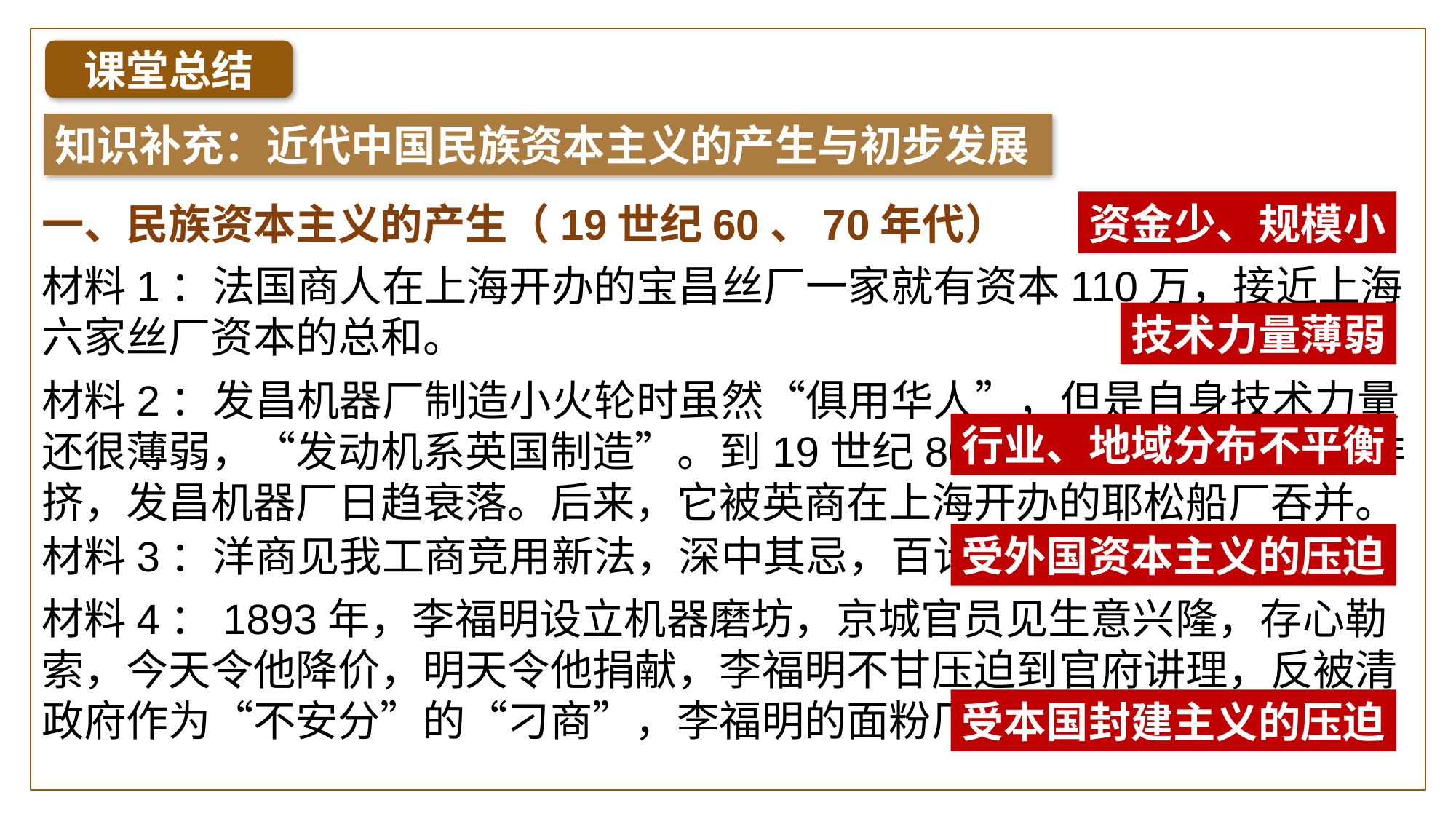

课堂总结
知识补充：近代中国民族资本主义的产生与初步发展
一、民族资本主义的产生（19世纪60、70年代）
资金少、规模小
材料1：法国商人在上海开办的宝昌丝厂一家就有资本110万，接近上海六家丝厂资本的总和。
技术力量薄弱
材料2：发昌机器厂制造小火轮时虽然“俱用华人”，但是自身技术力量还很薄弱，“发动机系英国制造”。到19世纪80年代，受外商企业的排挤，发昌机器厂日趋衰落。后来，它被英商在上海开办的耶松船厂吞并。
行业、地域分布不平衡
材料3：洋商见我工商竞用新法，深中其忌，百计阻抑，勒价停市。
受外国资本主义的压迫
材料4：1893年，李福明设立机器磨坊，京城官员见生意兴隆，存心勒索，今天令他降价，明天令他捐献，李福明不甘压迫到官府讲理，反被清政府作为“不安分”的“刁商”，李福明的面粉厂也被迫关闭。
受本国封建主义的压迫